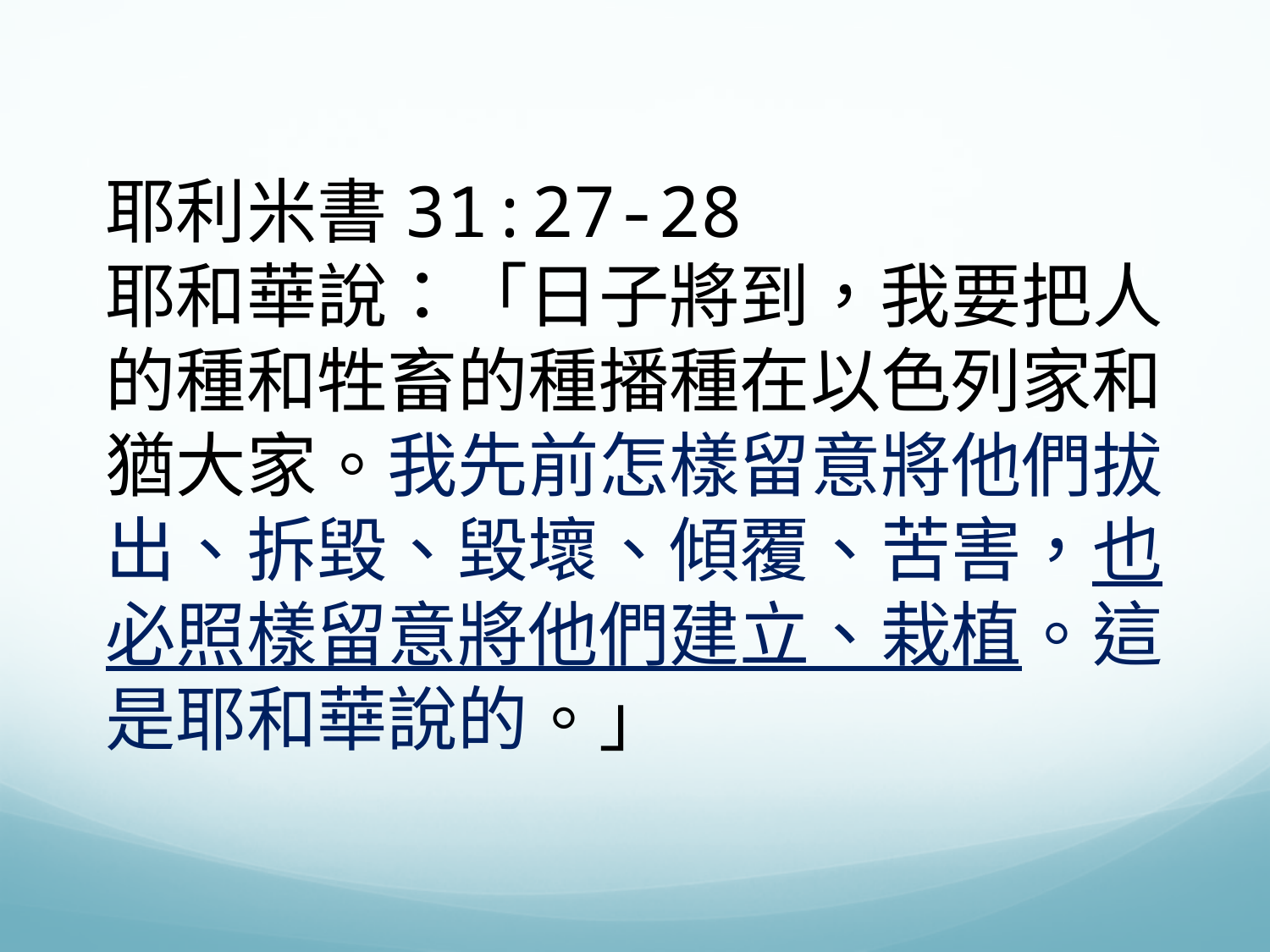

耶利米書31:27-28
耶和華說：「日子將到，我要把人的種和牲畜的種播種在以色列家和猶大家。我先前怎樣留意將他們拔出、拆毀、毀壞、傾覆、苦害，也必照樣留意將他們建立、栽植。這是耶和華說的。」